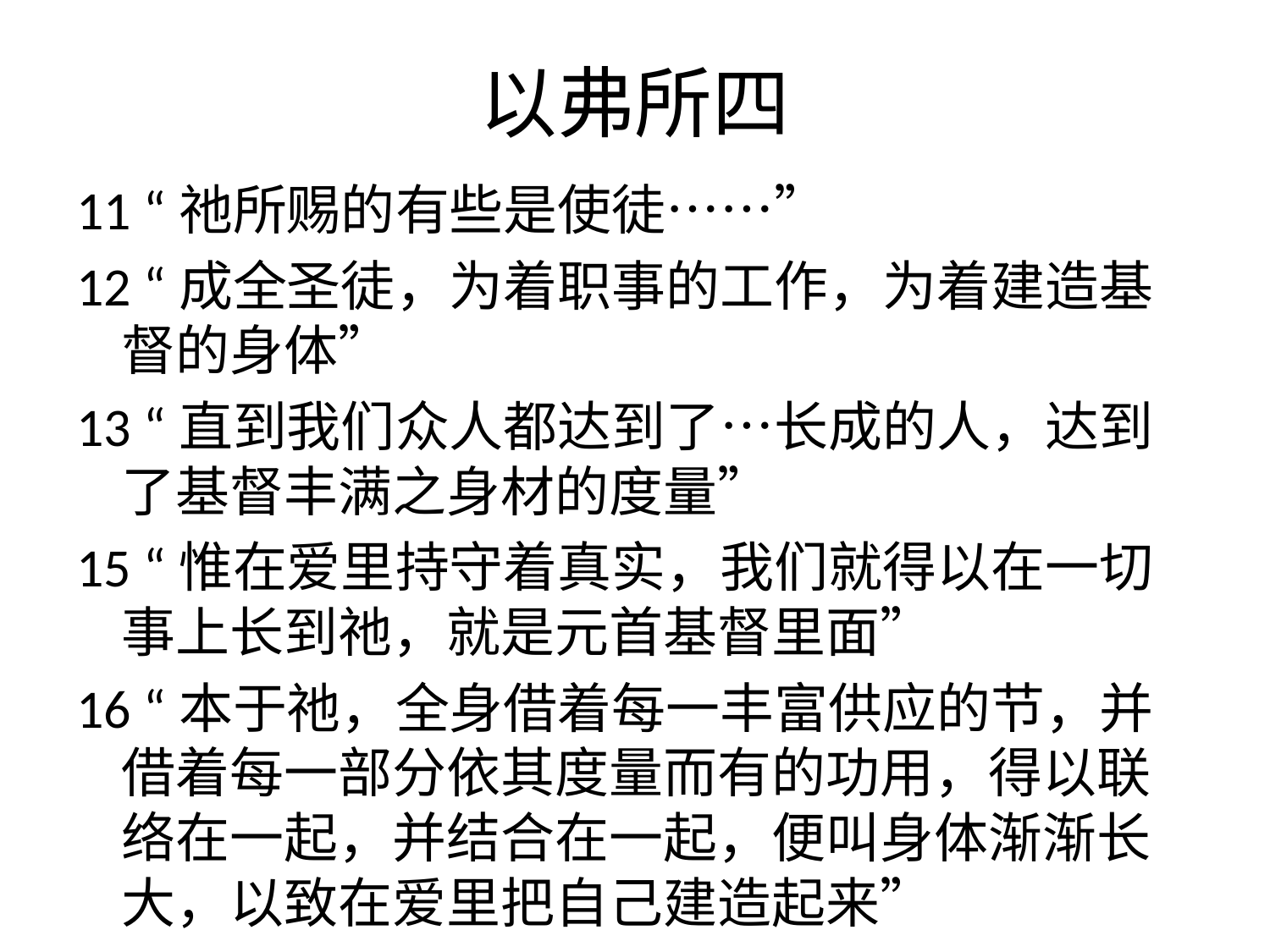

# 以弗所四
11 “祂所赐的有些是使徒……”
12 “成全圣徒，为着职事的工作，为着建造基督的身体”
13 “直到我们众人都达到了…长成的人，达到了基督丰满之身材的度量”
15 “惟在爱里持守着真实，我们就得以在一切事上长到祂，就是元首基督里面”
16 “本于祂，全身借着每一丰富供应的节，并借着每一部分依其度量而有的功用，得以联络在一起，并结合在一起，便叫身体渐渐长大，以致在爱里把自己建造起来”